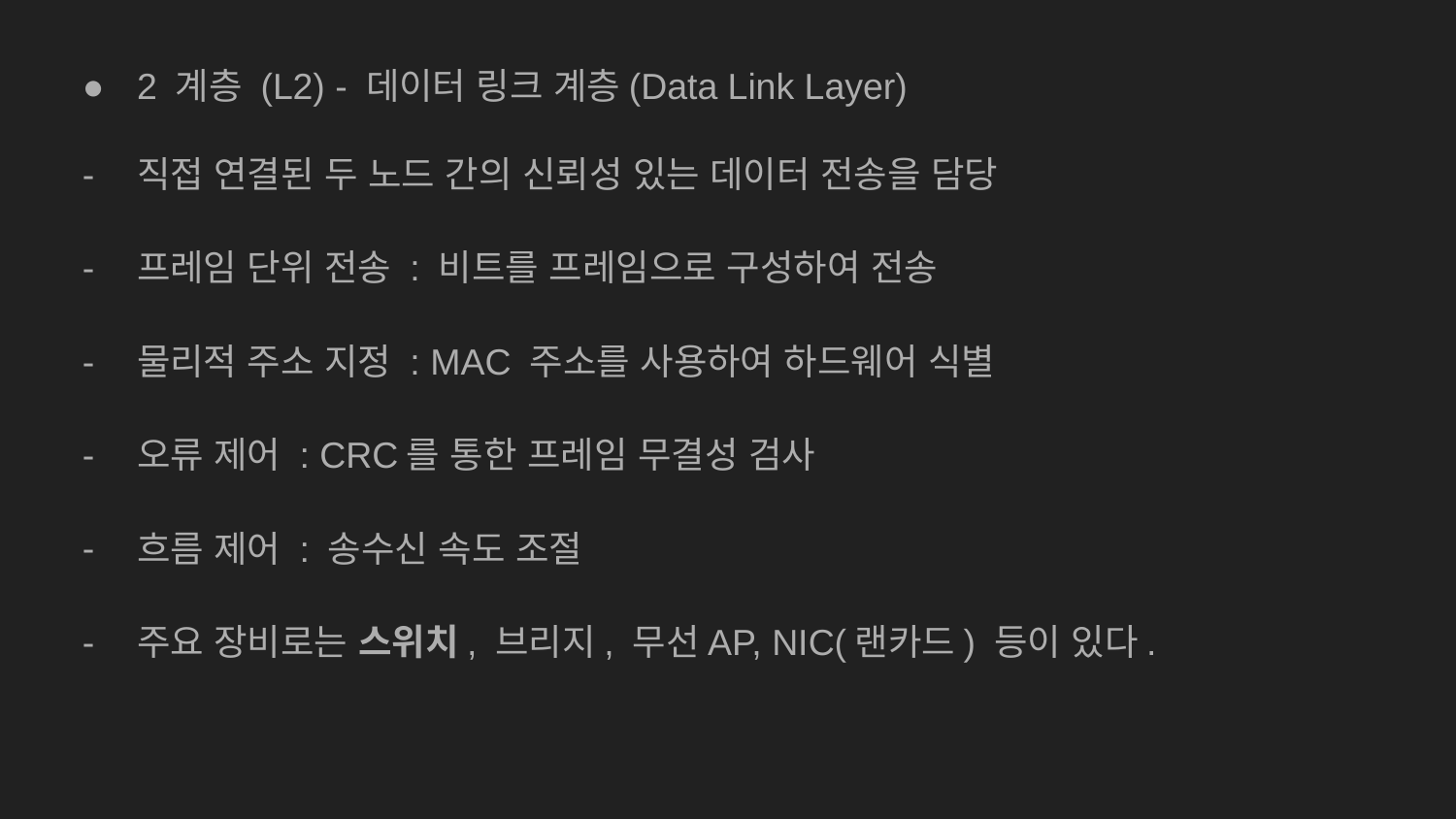

2 계층 (L2) - 데이터 링크 계층(Data Link Layer)
직접 연결된 두 노드 간의 신뢰성 있는 데이터 전송을 담당
프레임 단위 전송 : 비트를 프레임으로 구성하여 전송
물리적 주소 지정 : MAC 주소를 사용하여 하드웨어 식별
오류 제어 : CRC를 통한 프레임 무결성 검사
흐름 제어 : 송수신 속도 조절
주요 장비로는 스위치, 브리지, 무선AP, NIC(랜카드) 등이 있다.